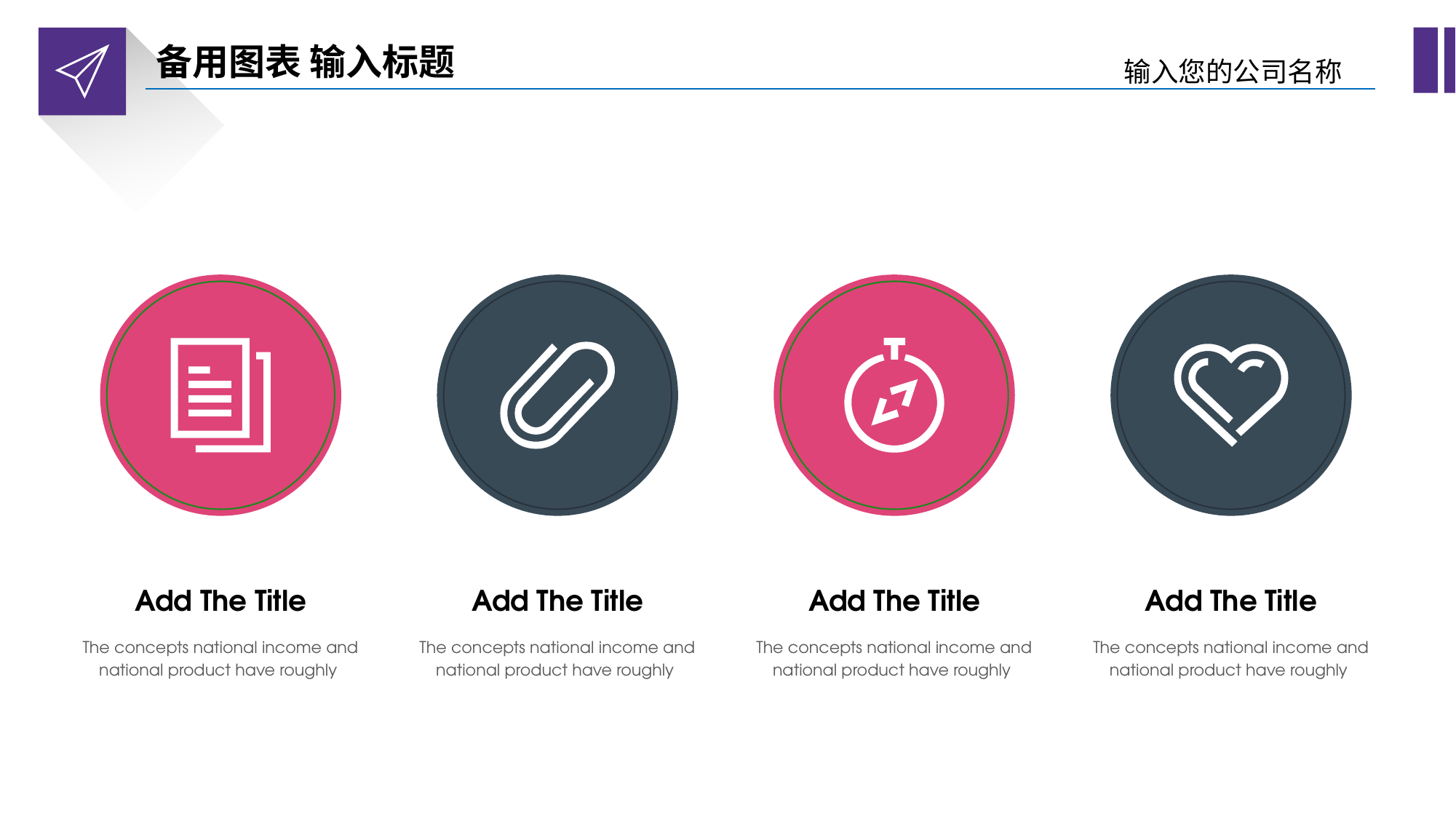

备用图表 输入标题
输入您的公司名称

Add The Title
The concepts national income and national product have roughly

Add The Title
The concepts national income and national product have roughly

Add The Title
The concepts national income and national product have roughly

Add The Title
The concepts national income and national product have roughly